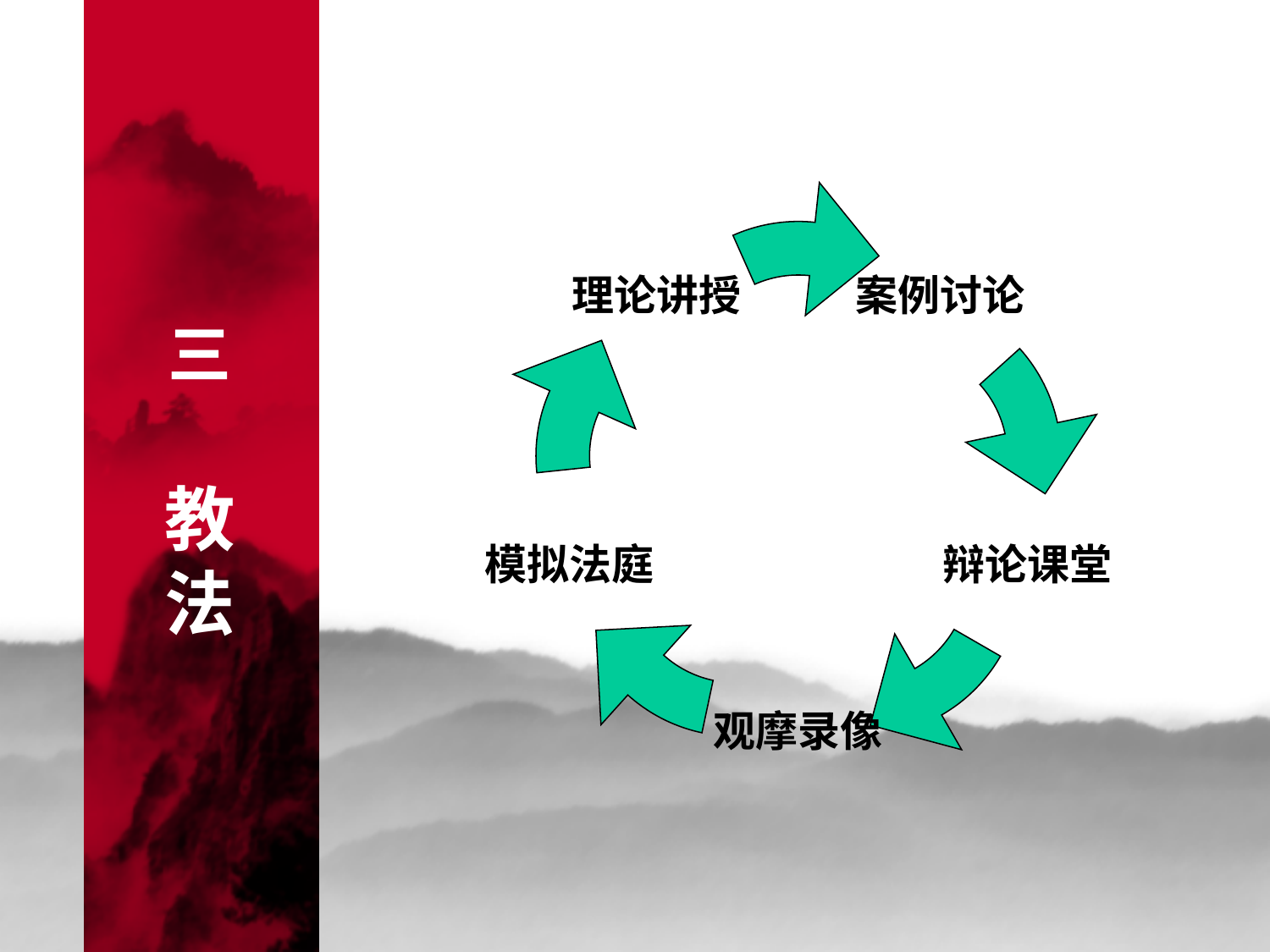

三
教
法

理论讲授
案例讨论

模拟法庭
辩论课堂
观摩录像